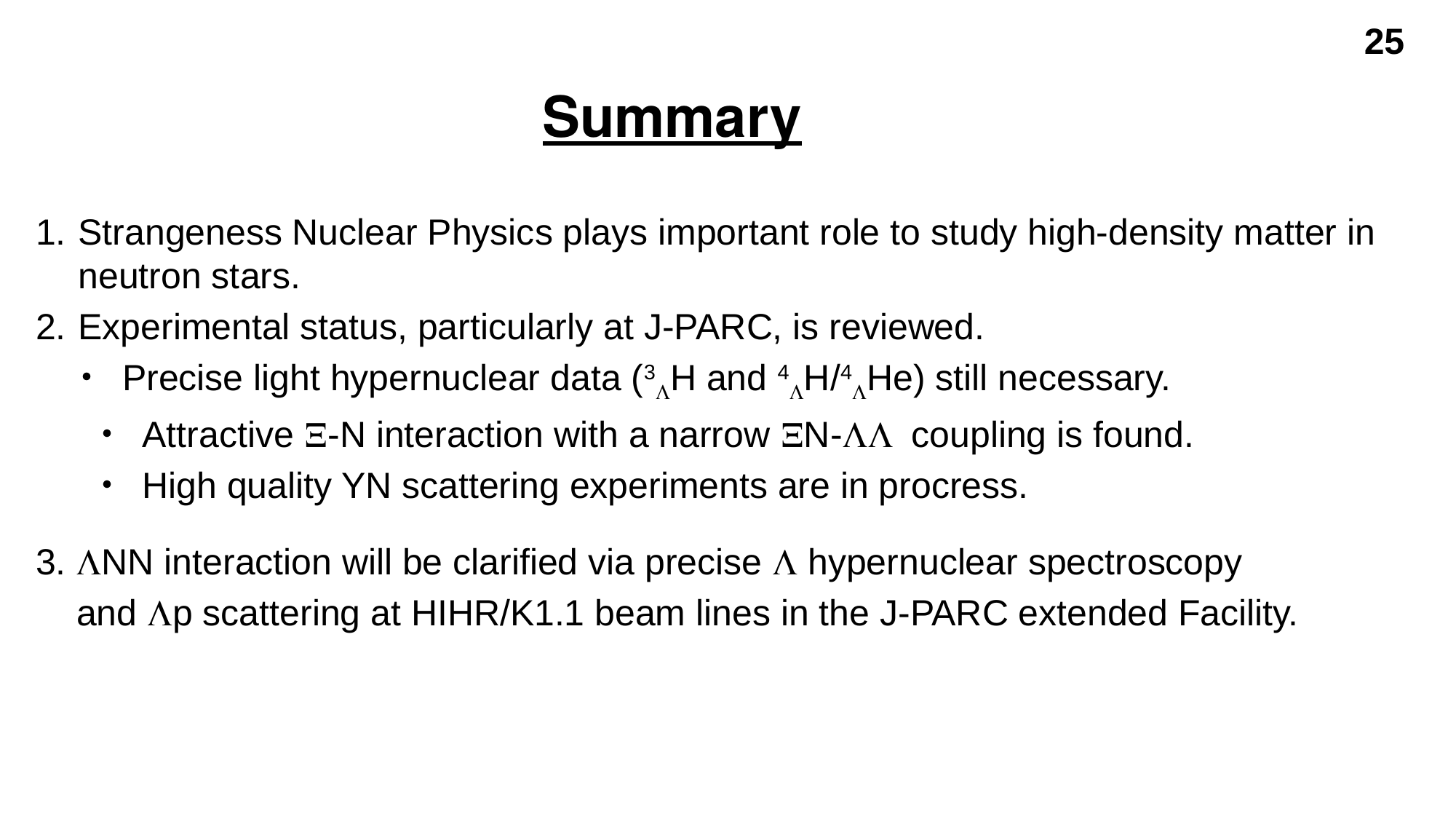

25
Summary

Strangeness Nuclear Physics plays important role to study high-density matter in neutron stars.
Experimental status, particularly at J-PARC, is reviewed.
   ・ Precise light hypernuclear data (3ΛH and 4ΛH/4ΛHe) still necessary.
 　・ Attractive Ξ-N interaction with a narrow ΞN-ΛΛ coupling is found.
 　・ High quality YN scattering experiments are in procress.

3. ΛNN interaction will be clarified via precise Λ hypernuclear spectroscopy
    and Λp scattering at HIHR/K1.1 beam lines in the J-PARC extended Facility.